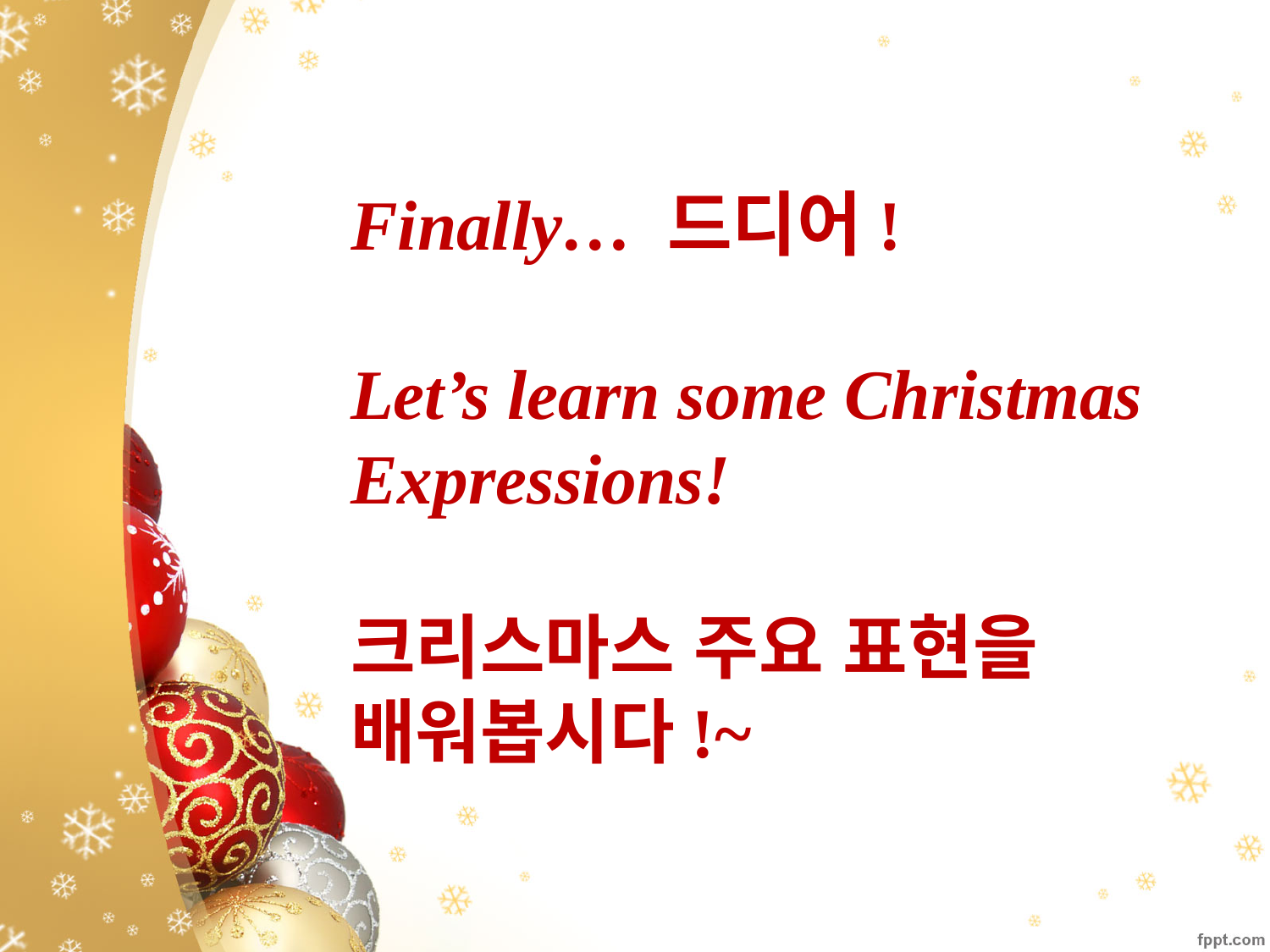

# Finally… 드디어! Let’s learn some Christmas Expressions! 크리스마스 주요 표현을 배워봅시다!~